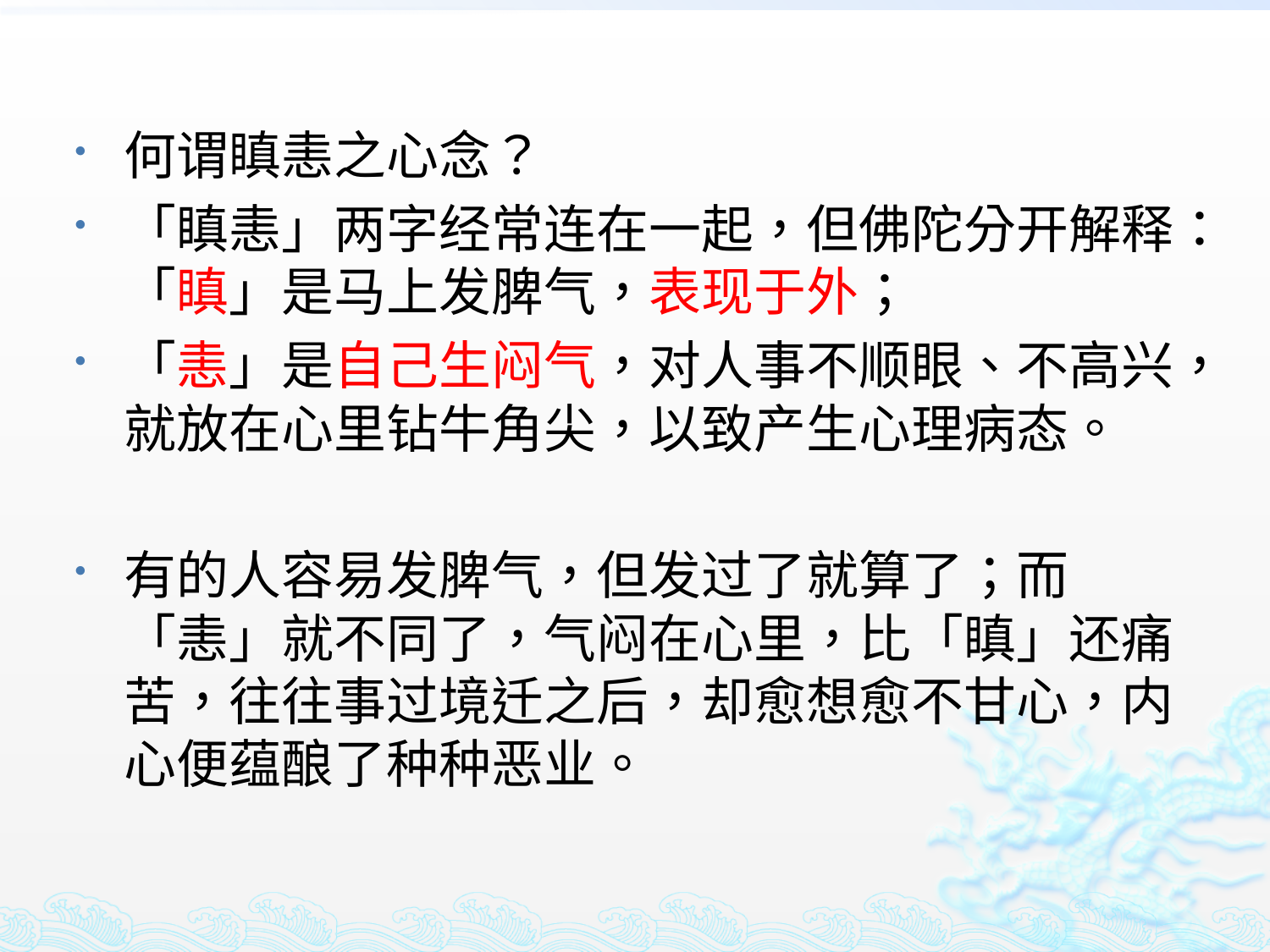

何谓瞋恚之心念？
「瞋恚」两字经常连在一起，但佛陀分开解释：「瞋」是马上发脾气，表现于外；
「恚」是自己生闷气，对人事不顺眼、不高兴，就放在心里钻牛角尖，以致产生心理病态。

有的人容易发脾气，但发过了就算了；而「恚」就不同了，气闷在心里，比「瞋」还痛苦，往往事过境迁之后，却愈想愈不甘心，内心便蕴酿了种种恶业。